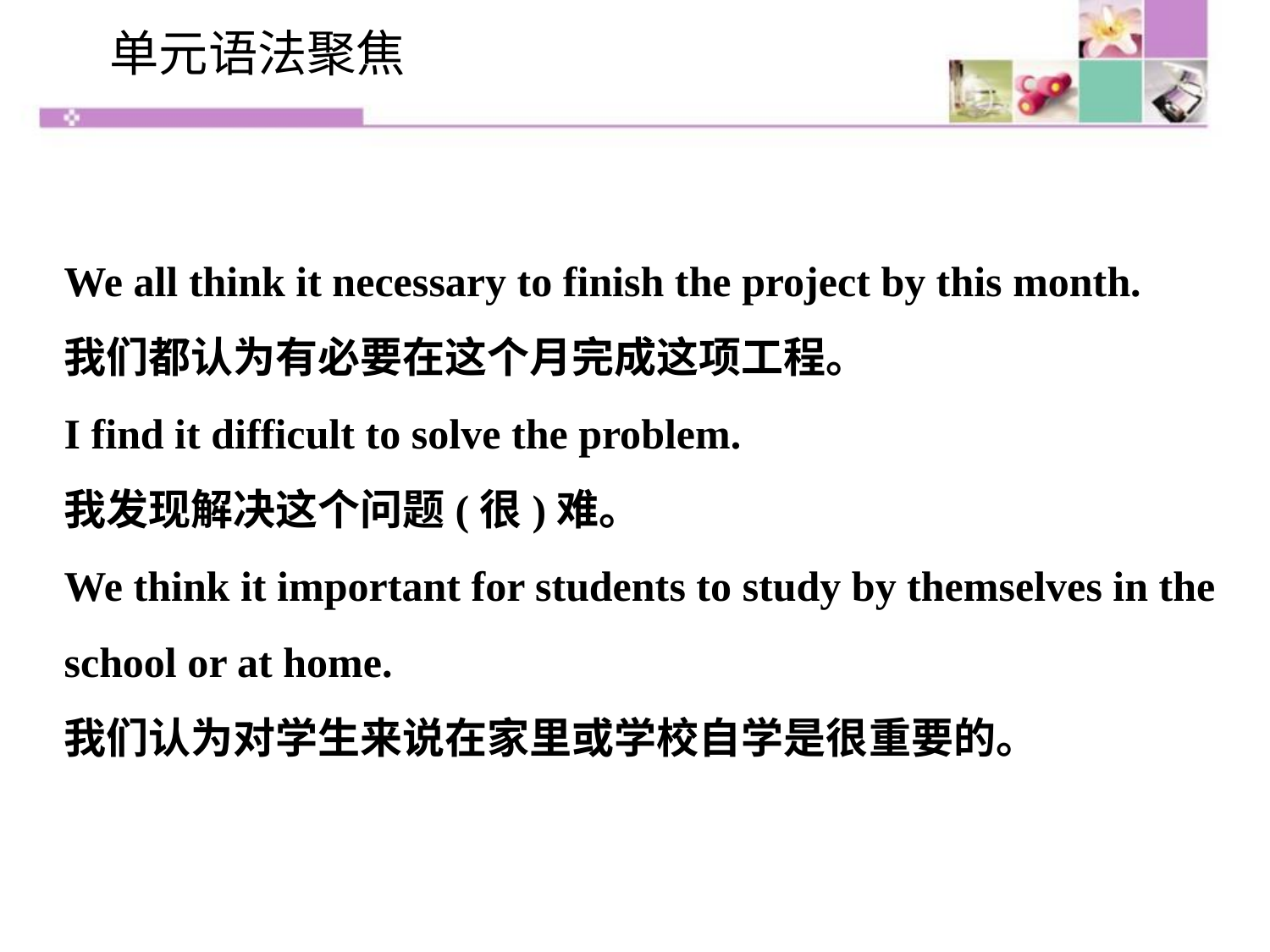

单元语法聚焦

We all think it necessary to finish the project by this month.
我们都认为有必要在这个月完成这项工程。
I find it difficult to solve the problem.
我发现解决这个问题(很)难。
We think it important for students to study by themselves in the school or at home.
我们认为对学生来说在家里或学校自学是很重要的。